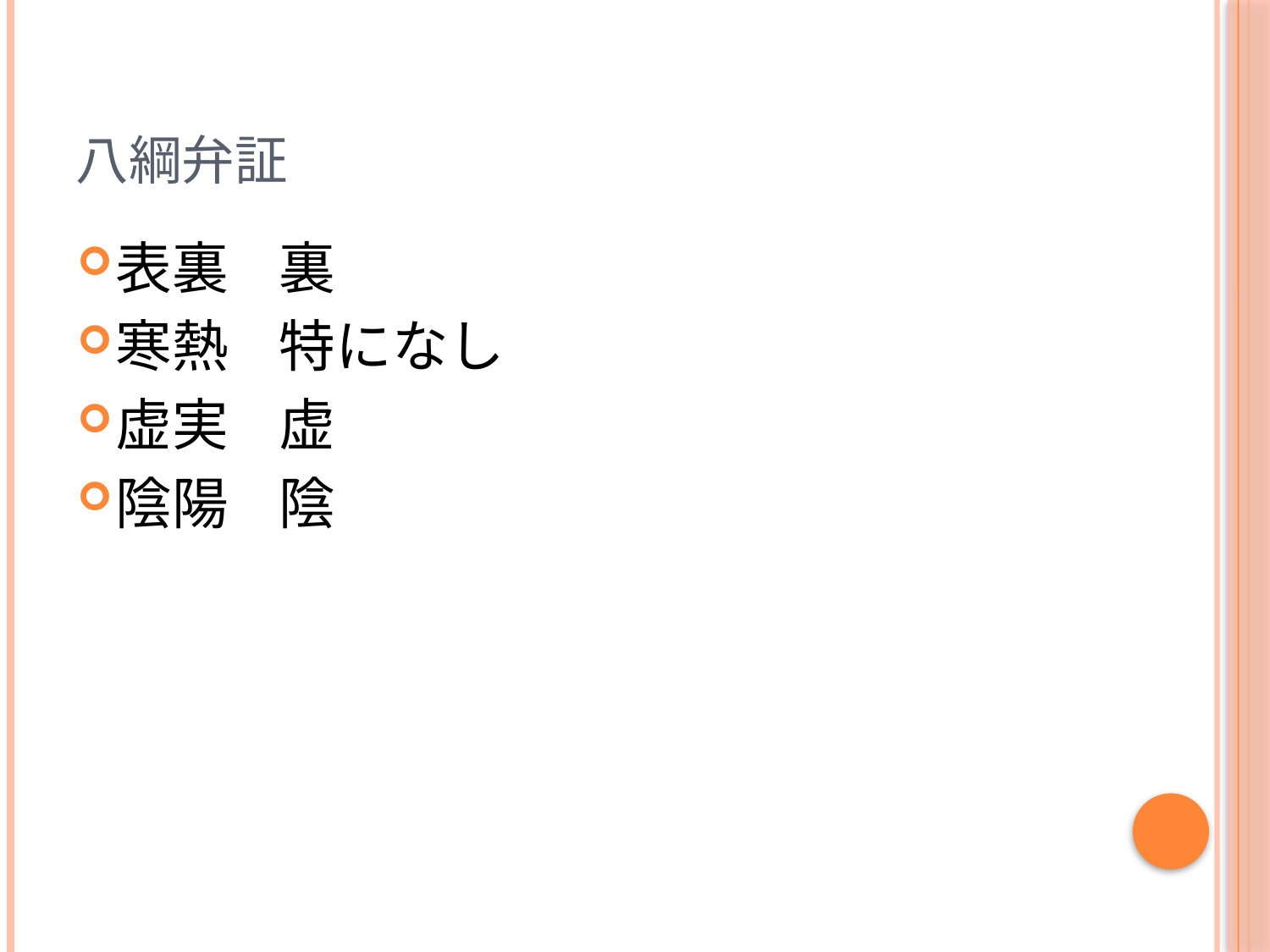

# 八綱弁証
表裏    裏
寒熱    特になし
虚実    虚
陰陽    陰